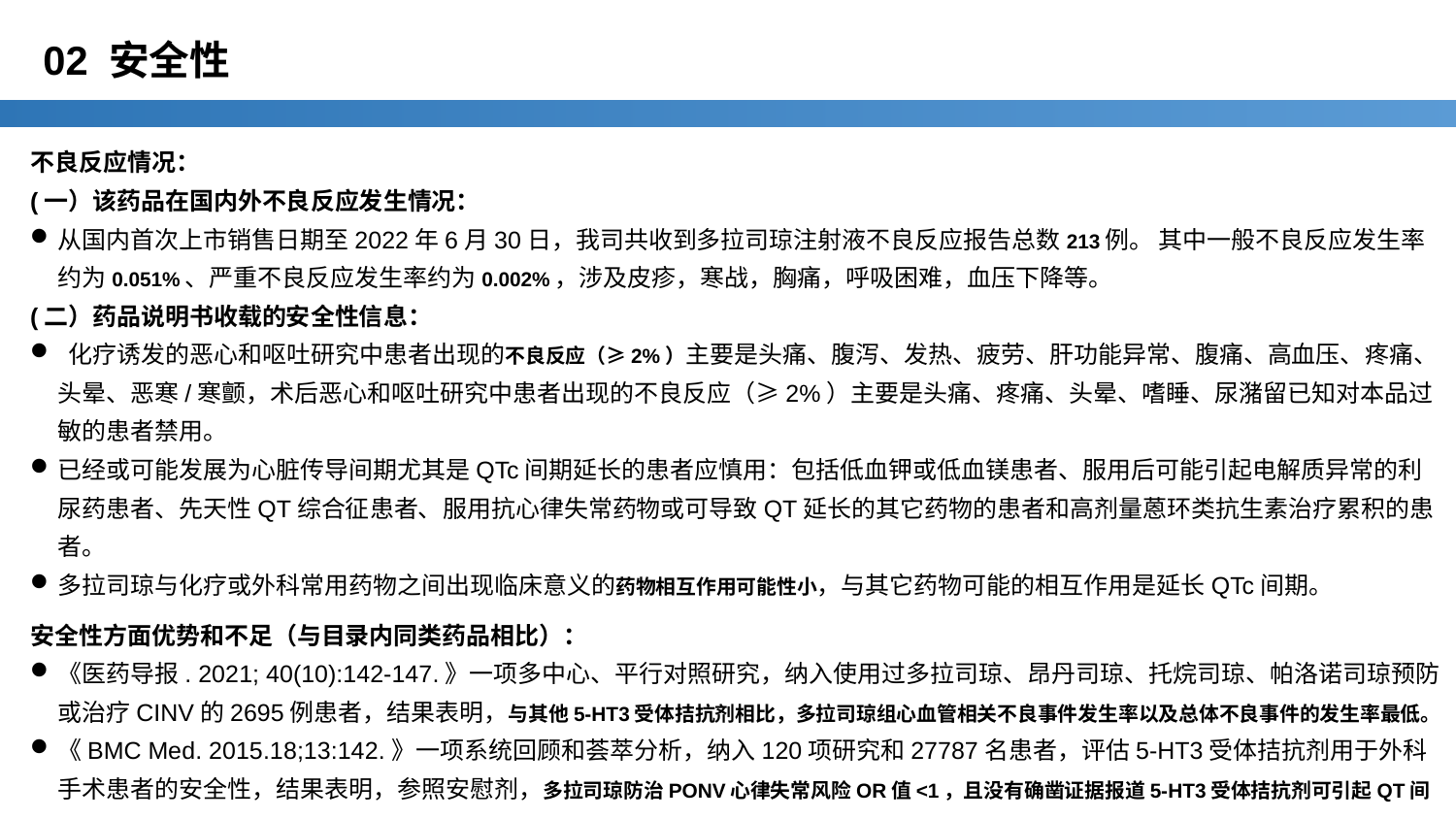

# 02 安全性
不良反应情况：
(一）该药品在国内外不良反应发生情况：
从国内首次上市销售日期至2022年6月30日，我司共收到多拉司琼注射液不良反应报告总数213例。 其中一般不良反应发生率约为0.051%、严重不良反应发生率约为0.002%，涉及皮疹，寒战，胸痛，呼吸困难，血压下降等。
(二）药品说明书收载的安全性信息：
 化疗诱发的恶心和呕吐研究中患者出现的不良反应（≥2%）主要是头痛、腹泻、发热、疲劳、肝功能异常、腹痛、高血压、疼痛、头晕、恶寒/寒颤，术后恶心和呕吐研究中患者出现的不良反应（≥2%）主要是头痛、疼痛、头晕、嗜睡、尿潴留已知对本品过敏的患者禁用。
已经或可能发展为心脏传导间期尤其是QTc间期延长的患者应慎用：包括低血钾或低血镁患者、服用后可能引起电解质异常的利尿药患者、先天性QT综合征患者、服用抗心律失常药物或可导致QT延长的其它药物的患者和高剂量蒽环类抗生素治疗累积的患者。
多拉司琼与化疗或外科常用药物之间出现临床意义的药物相互作用可能性小，与其它药物可能的相互作用是延长QTc间期。
安全性方面优势和不足（与目录内同类药品相比）：
《医药导报. 2021; 40(10):142-147.》一项多中心、平行对照研究，纳入使用过多拉司琼、昂丹司琼、托烷司琼、帕洛诺司琼预防或治疗CINV的2695例患者，结果表明，与其他5-HT3受体拮抗剂相比，多拉司琼组心血管相关不良事件发生率以及总体不良事件的发生率最低。
《BMC Med. 2015.18;13:142.》一项系统回顾和荟萃分析，纳入120项研究和27787名患者，评估5-HT3受体拮抗剂用于外科手术患者的安全性，结果表明，参照安慰剂，多拉司琼防治PONV心律失常风险OR值<1，且没有确凿证据报道5-HT3受体拮抗剂可引起QT间期延长及心源性猝死。